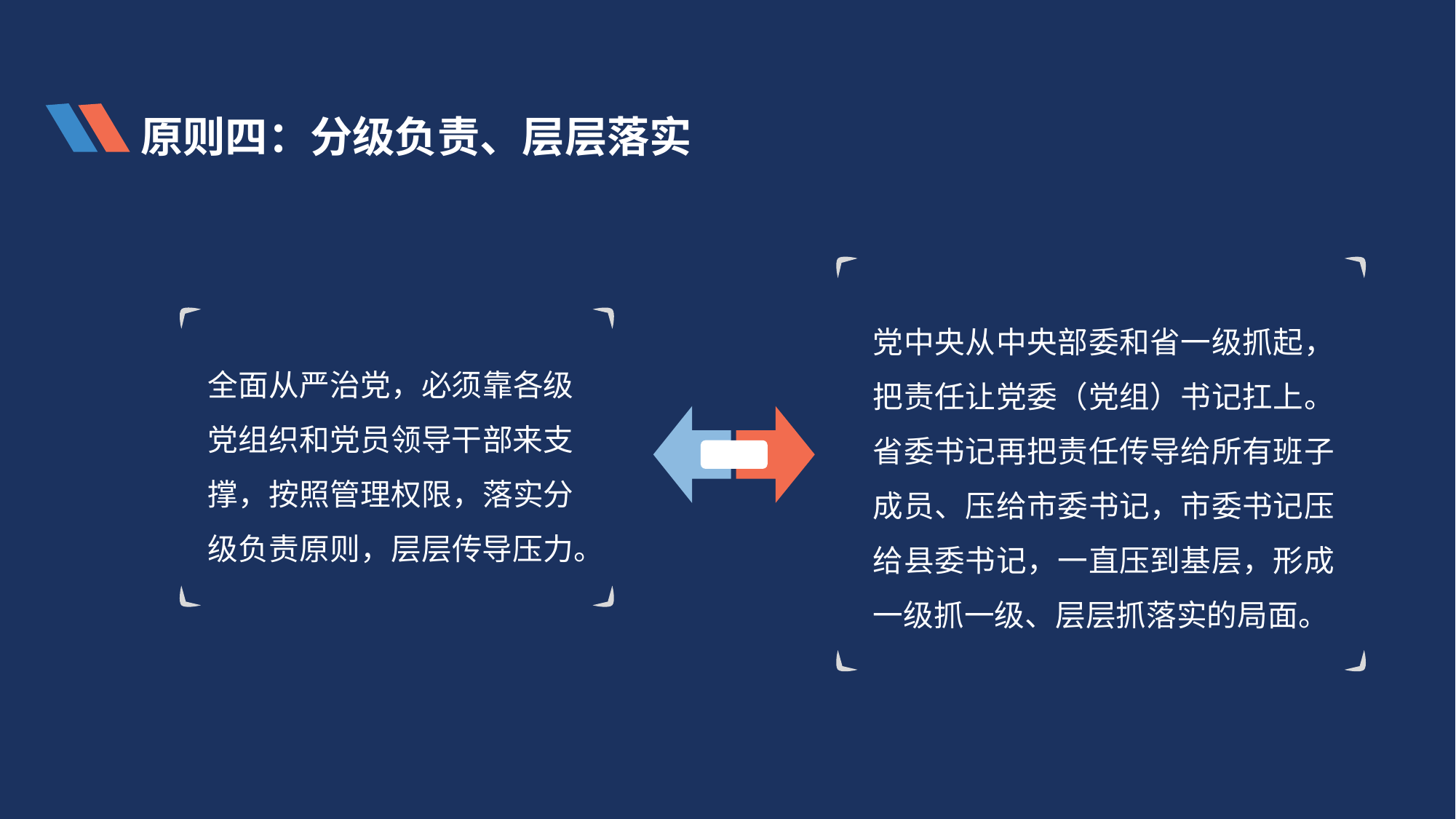

原则四：分级负责、层层落实

全面从严治党，必须靠各级党组织和党员领导干部来支撑，按照管理权限，落实分级负责原则，层层传导压力。
党中央从中央部委和省一级抓起，把责任让党委（党组）书记扛上。省委书记再把责任传导给所有班子成员、压给市委书记，市委书记压给县委书记，一直压到基层，形成一级抓一级、层层抓落实的局面。